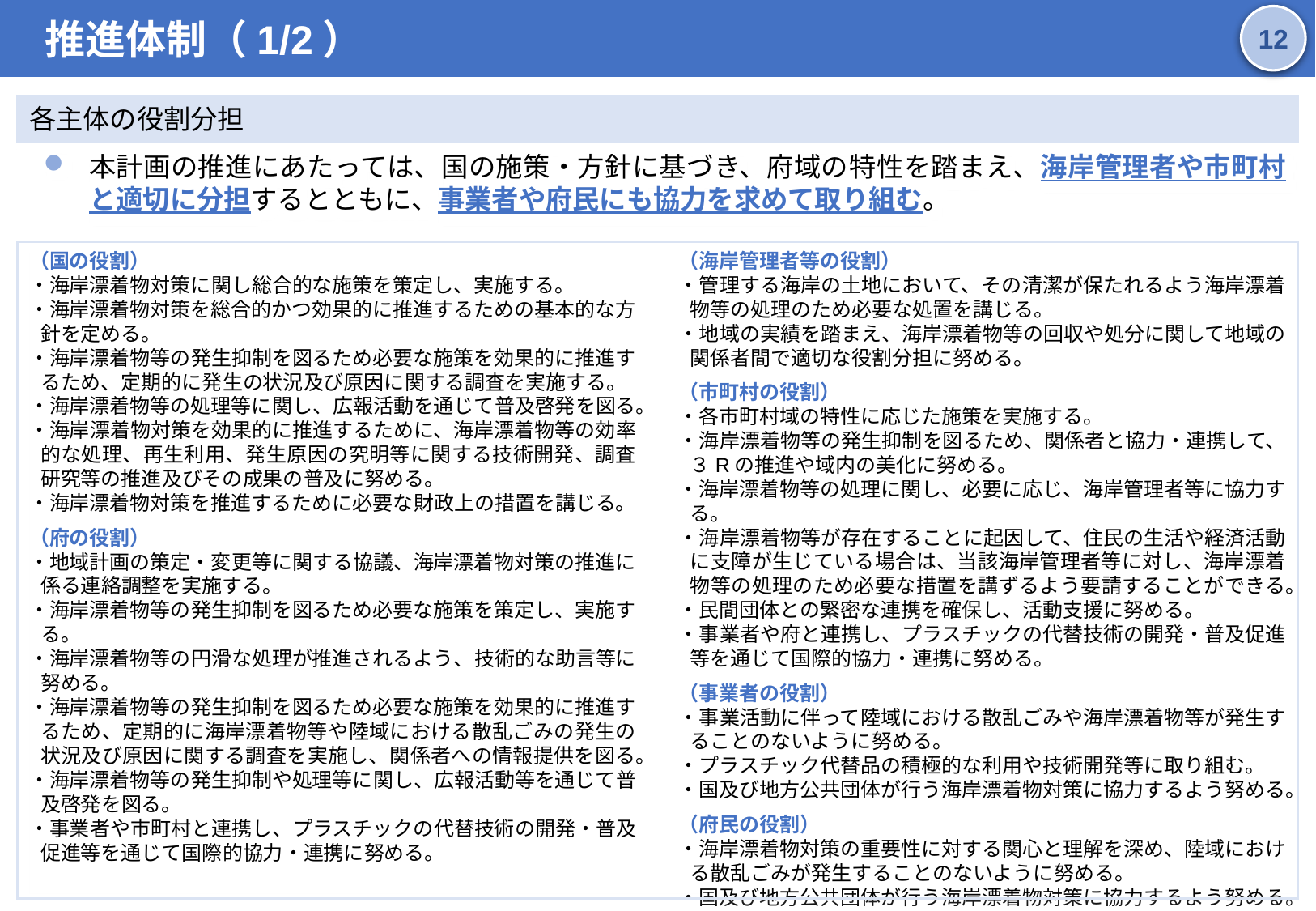

推進体制（1/2）
12
各主体の役割分担
本計画の推進にあたっては、国の施策・方針に基づき、府域の特性を踏まえ、海岸管理者や市町村と適切に分担するとともに、事業者や府民にも協力を求めて取り組む。
（国の役割）
・海岸漂着物対策に関し総合的な施策を策定し、実施する。
・海岸漂着物対策を総合的かつ効果的に推進するための基本的な方針を定める。
・海岸漂着物等の発生抑制を図るため必要な施策を効果的に推進するため、定期的に発生の状況及び原因に関する調査を実施する。
・海岸漂着物等の処理等に関し、広報活動を通じて普及啓発を図る。
・海岸漂着物対策を効果的に推進するために、海岸漂着物等の効率的な処理、再生利用、発生原因の究明等に関する技術開発、調査研究等の推進及びその成果の普及に努める。
・海岸漂着物対策を推進するために必要な財政上の措置を講じる。
（府の役割）
・地域計画の策定・変更等に関する協議、海岸漂着物対策の推進に係る連絡調整を実施する。
・海岸漂着物等の発生抑制を図るため必要な施策を策定し、実施する。
・海岸漂着物等の円滑な処理が推進されるよう、技術的な助言等に努める。
・海岸漂着物等の発生抑制を図るため必要な施策を効果的に推進するため、定期的に海岸漂着物等や陸域における散乱ごみの発生の状況及び原因に関する調査を実施し、関係者への情報提供を図る。
・海岸漂着物等の発生抑制や処理等に関し、広報活動等を通じて普及啓発を図る。
・事業者や市町村と連携し、プラスチックの代替技術の開発・普及促進等を通じて国際的協力・連携に努める。

（海岸管理者等の役割）
・管理する海岸の土地において、その清潔が保たれるよう海岸漂着物等の処理のため必要な処置を講じる。
・地域の実績を踏まえ、海岸漂着物等の回収や処分に関して地域の関係者間で適切な役割分担に努める。
（市町村の役割）
・各市町村域の特性に応じた施策を実施する。
・海岸漂着物等の発生抑制を図るため、関係者と協力・連携して、３Rの推進や域内の美化に努める。
・海岸漂着物等の処理に関し、必要に応じ、海岸管理者等に協力する。
・海岸漂着物等が存在することに起因して、住民の生活や経済活動に支障が生じている場合は、当該海岸管理者等に対し、海岸漂着物等の処理のため必要な措置を講ずるよう要請することができる。
・民間団体との緊密な連携を確保し、活動支援に努める。
・事業者や府と連携し、プラスチックの代替技術の開発・普及促進等を通じて国際的協力・連携に努める。
（事業者の役割）
・事業活動に伴って陸域における散乱ごみや海岸漂着物等が発生することのないように努める。
・プラスチック代替品の積極的な利用や技術開発等に取り組む。
・国及び地方公共団体が行う海岸漂着物対策に協力するよう努める。
（府民の役割）
・海岸漂着物対策の重要性に対する関心と理解を深め、陸域における散乱ごみが発生することのないように努める。
・国及び地方公共団体が行う海岸漂着物対策に協力するよう努める。